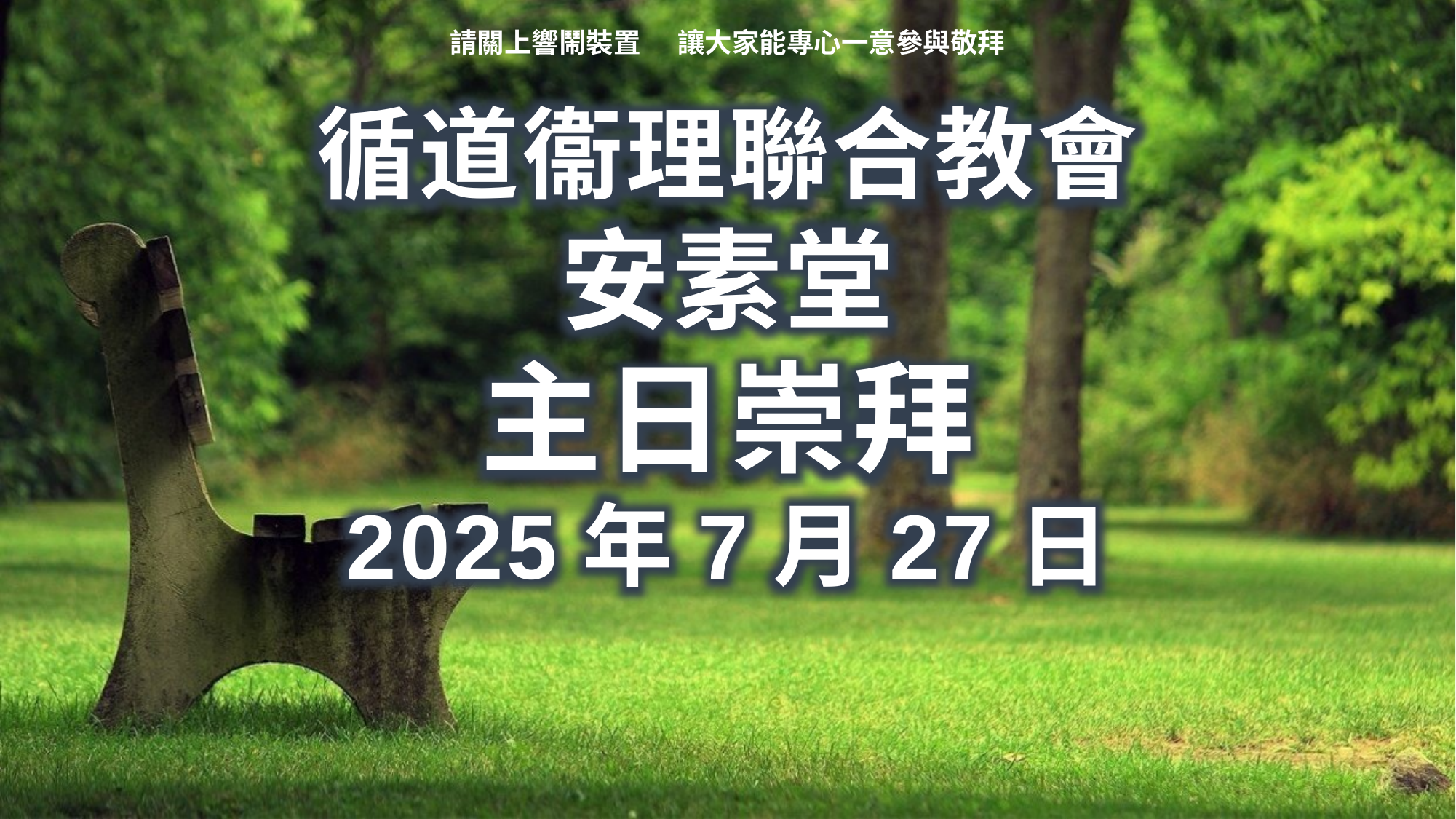

請關上響鬧裝置      讓大家能專心一意參與敬拜
循道衞理聯合教會
安素堂
主日崇拜
2025年7月27日